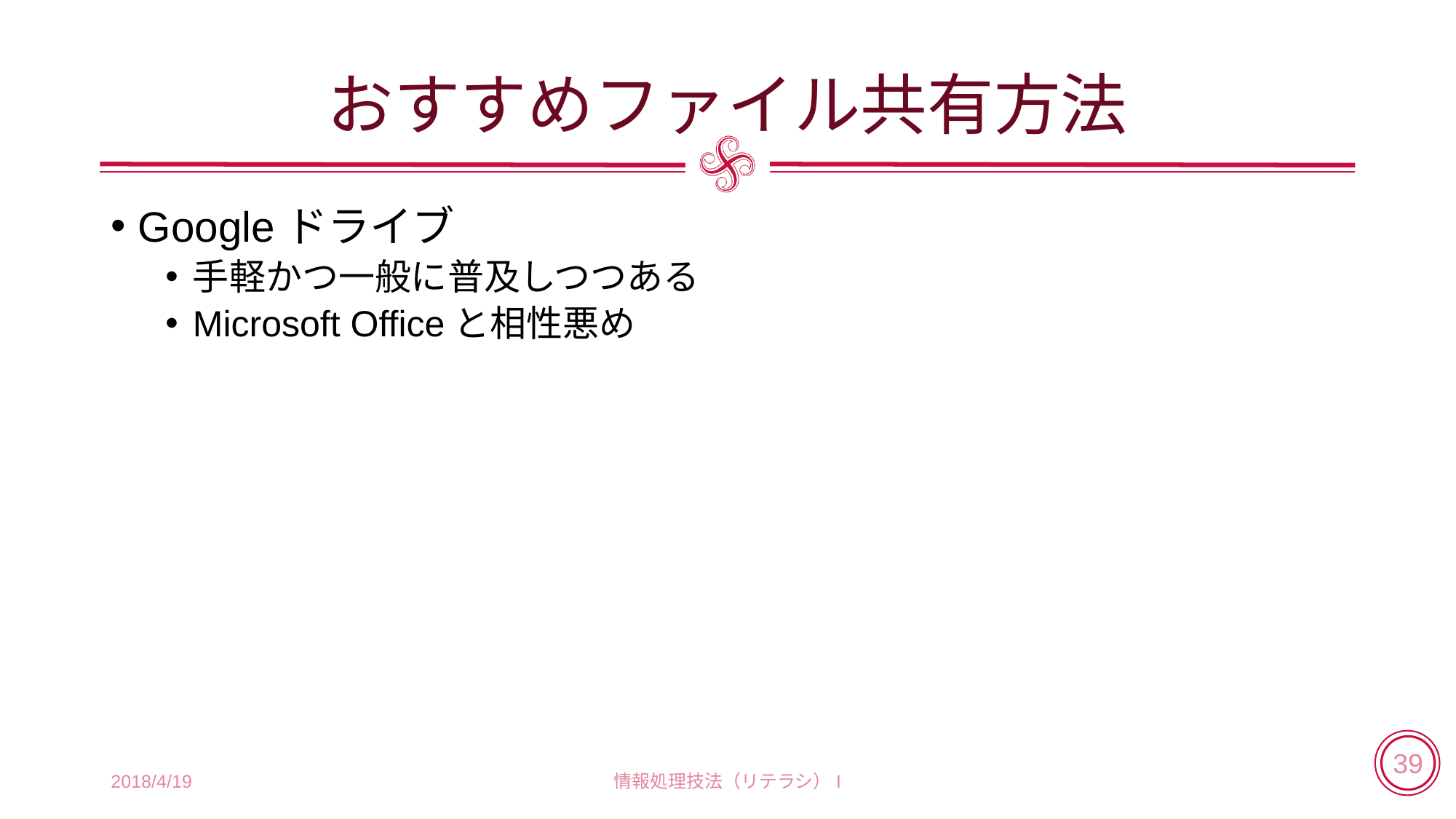

# おすすめファイル共有方法
Googleドライブ
手軽かつ一般に普及しつつある
Microsoft Officeと相性悪め

2018/4/19
情報処理技法（リテラシ）I